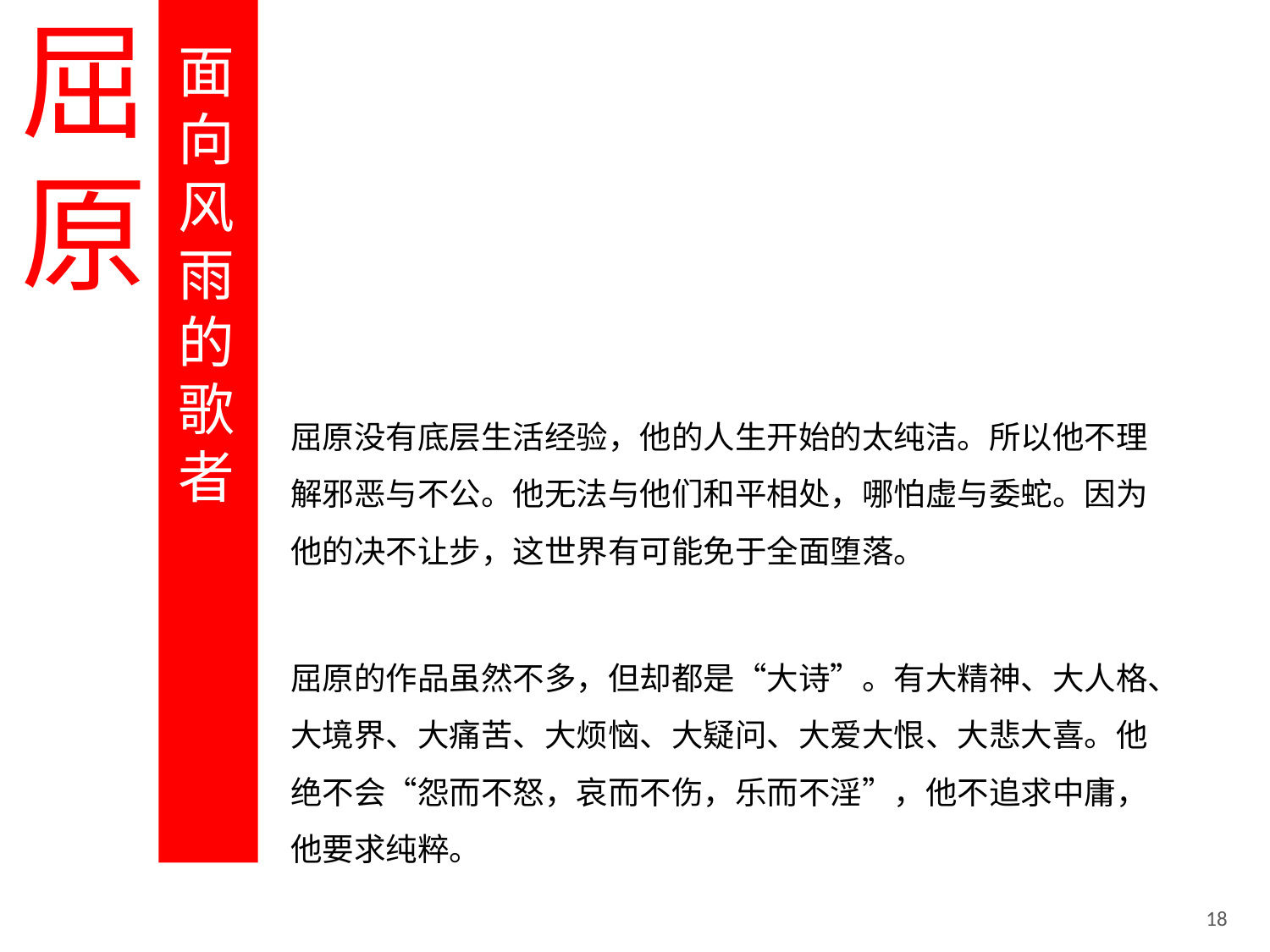

屈原
面向风雨的歌者
屈原没有底层生活经验，他的人生开始的太纯洁。所以他不理解邪恶与不公。他无法与他们和平相处，哪怕虚与委蛇。因为他的决不让步，这世界有可能免于全面堕落。

屈原的作品虽然不多，但却都是“大诗”。有大精神、大人格、大境界、大痛苦、大烦恼、大疑问、大爱大恨、大悲大喜。他绝不会“怨而不怒，哀而不伤，乐而不淫”，他不追求中庸，他要求纯粹。
18